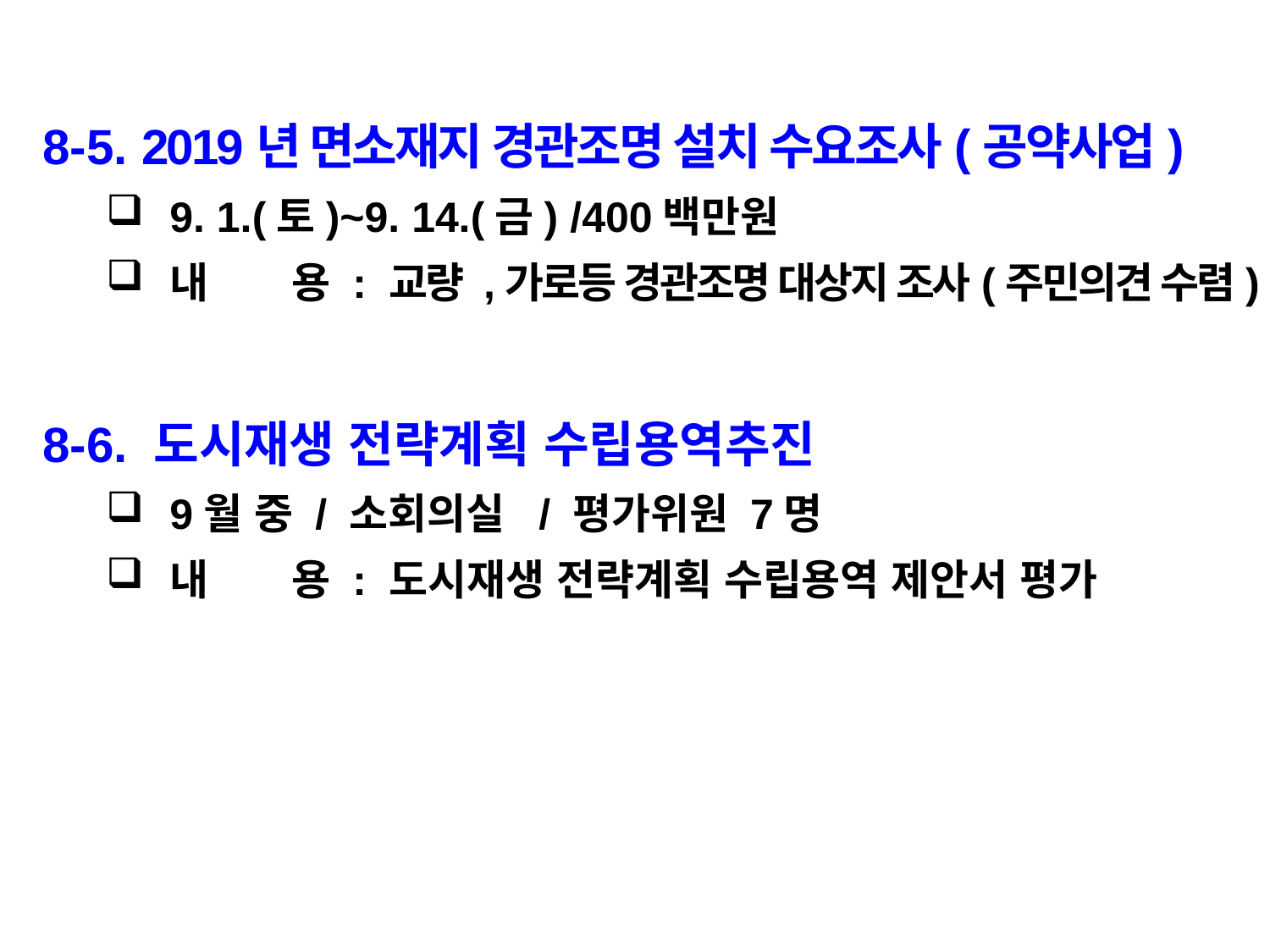

8-5. 2019년 면소재지 경관조명 설치 수요조사(공약사업)
9. 1.(토)~9. 14.(금) /400백만원
내       용 : 교량 ,가로등 경관조명 대상지 조사(주민의견 수렴)

8-6. 도시재생 전략계획 수립용역추진
9월 중 / 소회의실  / 평가위원 7명
내       용 : 도시재생 전략계획 수립용역 제안서 평가